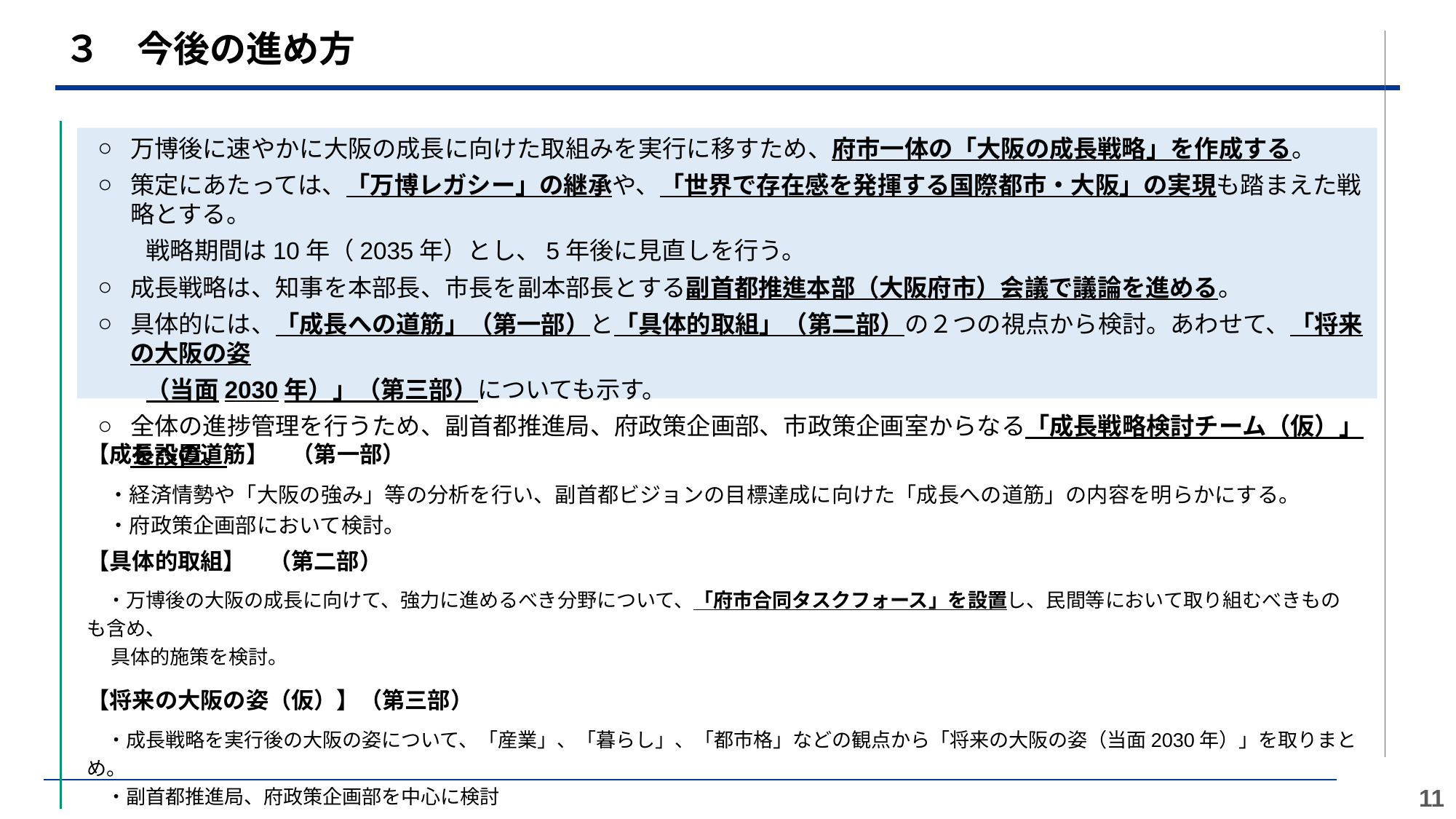

３　今後の進め方
万博後に速やかに大阪の成長に向けた取組みを実行に移すため、府市一体の「大阪の成長戦略」を作成する。
策定にあたっては、「万博レガシー」の継承や、「世界で存在感を発揮する国際都市・大阪」の実現も踏まえた戦略とする。
　　戦略期間は10年（2035年）とし、5年後に見直しを行う。
成長戦略は、知事を本部長、市長を副本部長とする副首都推進本部（大阪府市）会議で議論を進める。
具体的には、「成長への道筋」（第一部）と「具体的取組」（第二部）の２つの視点から検討。あわせて、「将来の大阪の姿
　　（当面2030年）」（第三部）についても示す。
全体の進捗管理を行うため、副首都推進局、府政策企画部、市政策企画室からなる「成長戦略検討チーム（仮）」を設置。

【成長への道筋】　（第一部）
　・経済情勢や「大阪の強み」等の分析を行い、副首都ビジョンの目標達成に向けた「成長への道筋」の内容を明らかにする。
　・府政策企画部において検討。
【具体的取組】　（第二部）
　・万博後の大阪の成長に向けて、強力に進めるべき分野について、「府市合同タスクフォース」を設置し、民間等において取り組むべきものも含め、
　 具体的施策を検討。
【将来の大阪の姿（仮）】（第三部）
　・成長戦略を実行後の大阪の姿について、「産業」、「暮らし」、「都市格」などの観点から「将来の大阪の姿（当面2030年）」を取りまとめ。
　・副首都推進局、府政策企画部を中心に検討
11